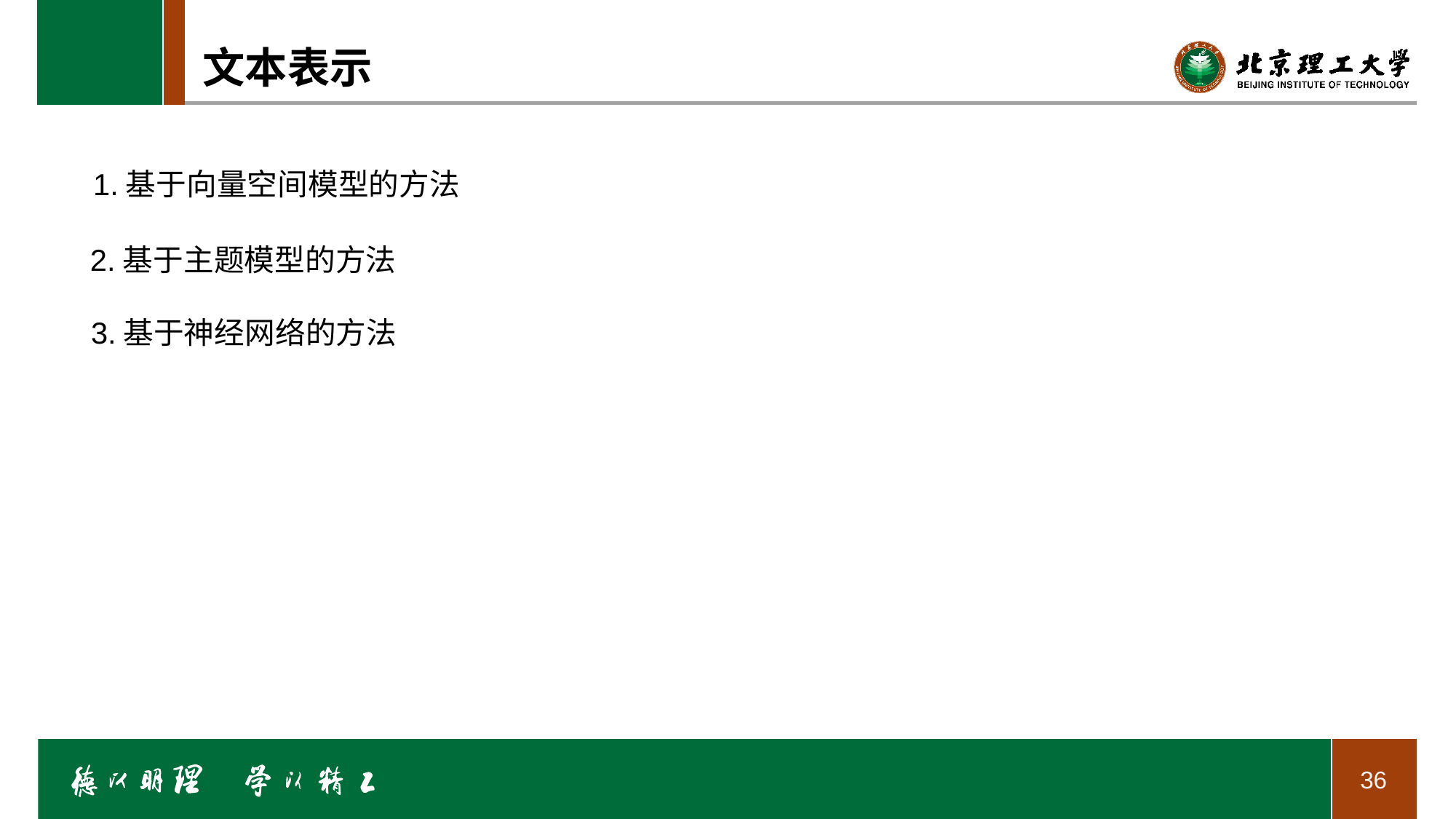

# 文本表示
1.基于向量空间模型的方法
 2.基于主题模型的方法

 3.基于神经网络的方法